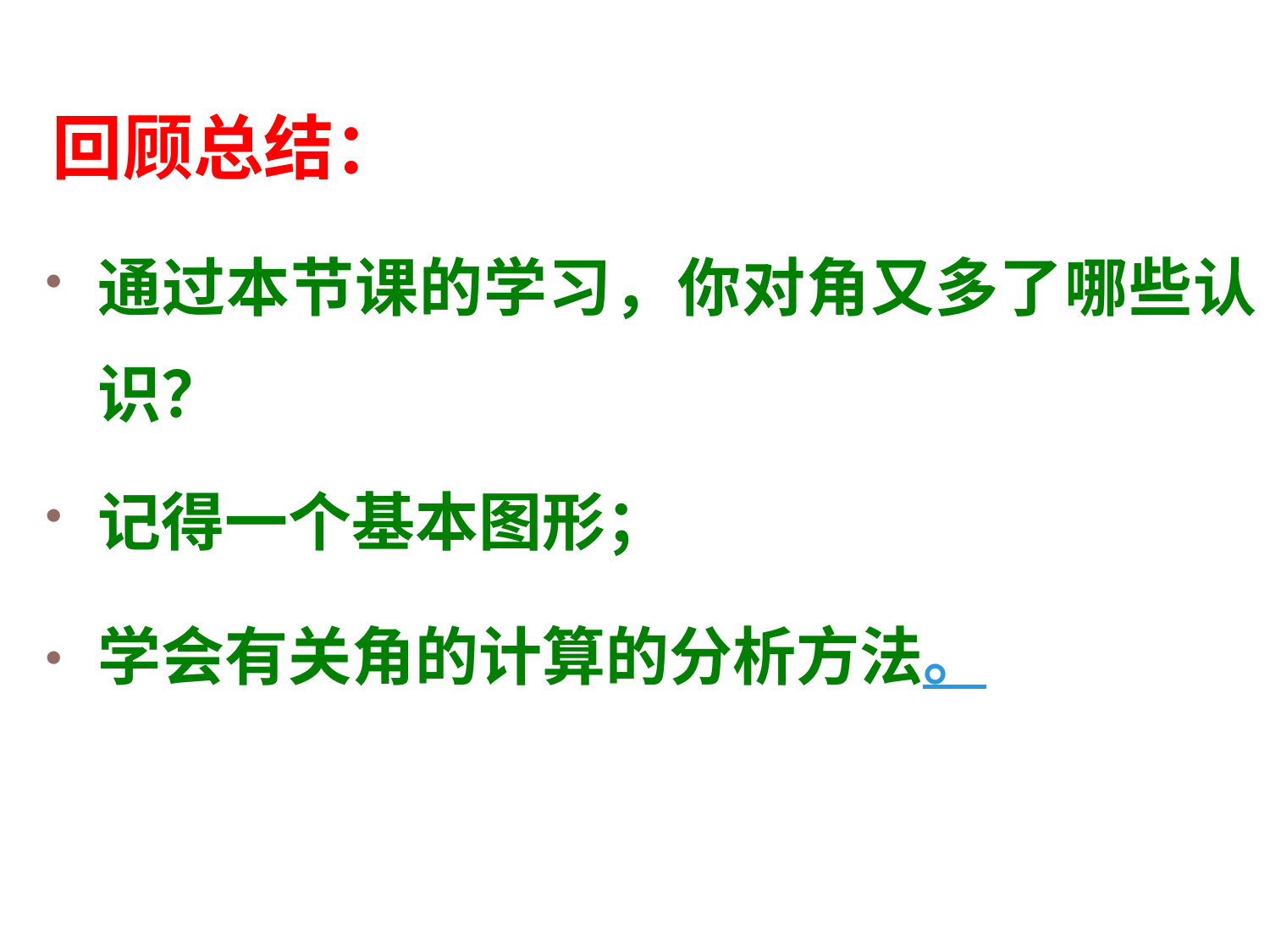

# 回顾总结：
通过本节课的学习，你对角又多了哪些认识？
记得一个基本图形；
学会有关角的计算的分析方法。